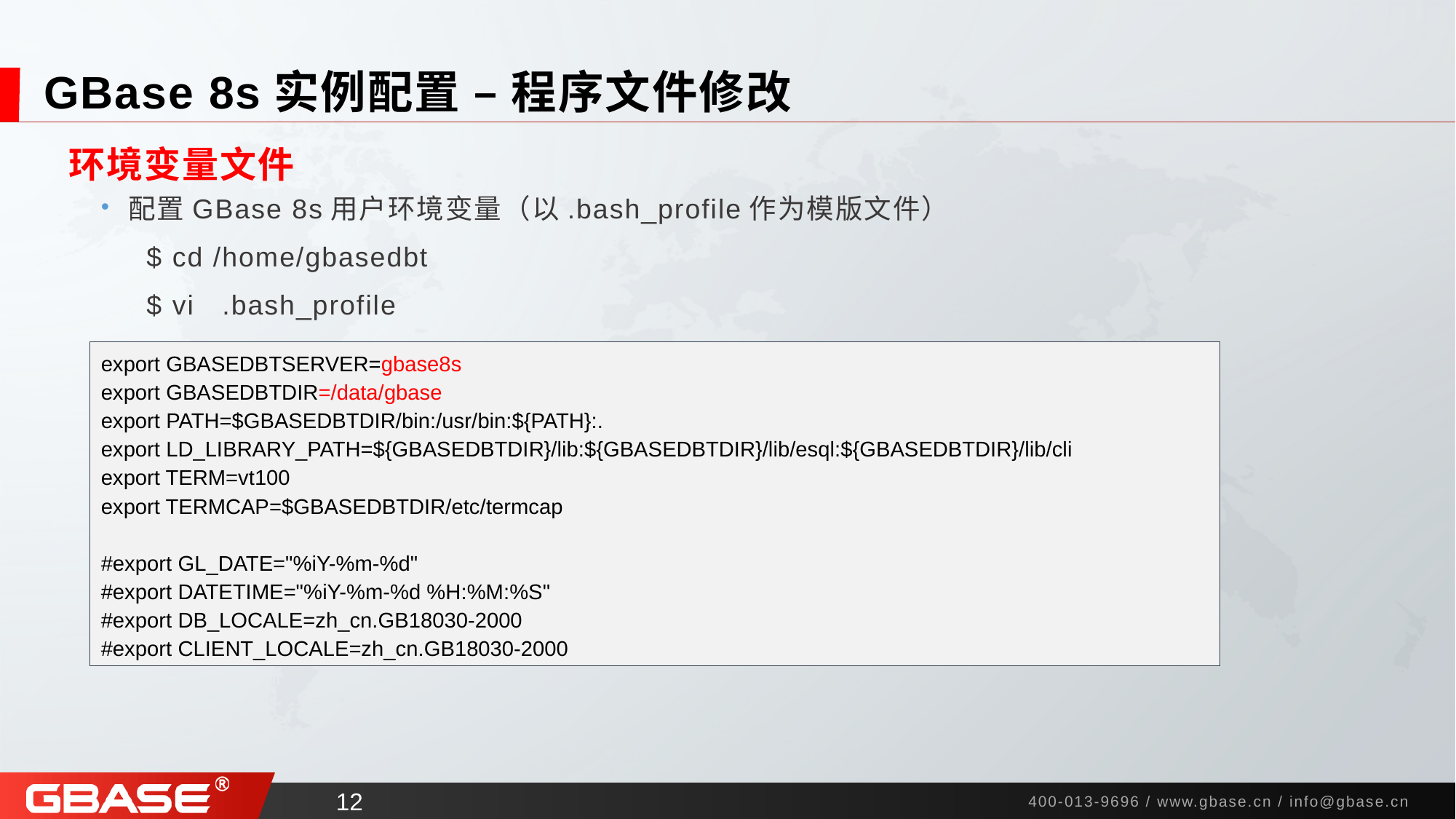

# GBase 8s实例配置 – 程序文件修改
     环境变量文件

配置GBase 8s用户环境变量（以.bash_profile作为模版文件）
     $ cd /home/gbasedbt
     $ vi   .bash_profile

export GBASEDBTSERVER=gbase8s
export GBASEDBTDIR=/data/gbase
export PATH=$GBASEDBTDIR/bin:/usr/bin:${PATH}:.
export LD_LIBRARY_PATH=${GBASEDBTDIR}/lib:${GBASEDBTDIR}/lib/esql:${GBASEDBTDIR}/lib/cli
export TERM=vt100
export TERMCAP=$GBASEDBTDIR/etc/termcap

#export GL_DATE="%iY-%m-%d"
#export DATETIME="%iY-%m-%d %H:%M:%S"
#export DB_LOCALE=zh_cn.GB18030-2000
#export CLIENT_LOCALE=zh_cn.GB18030-2000